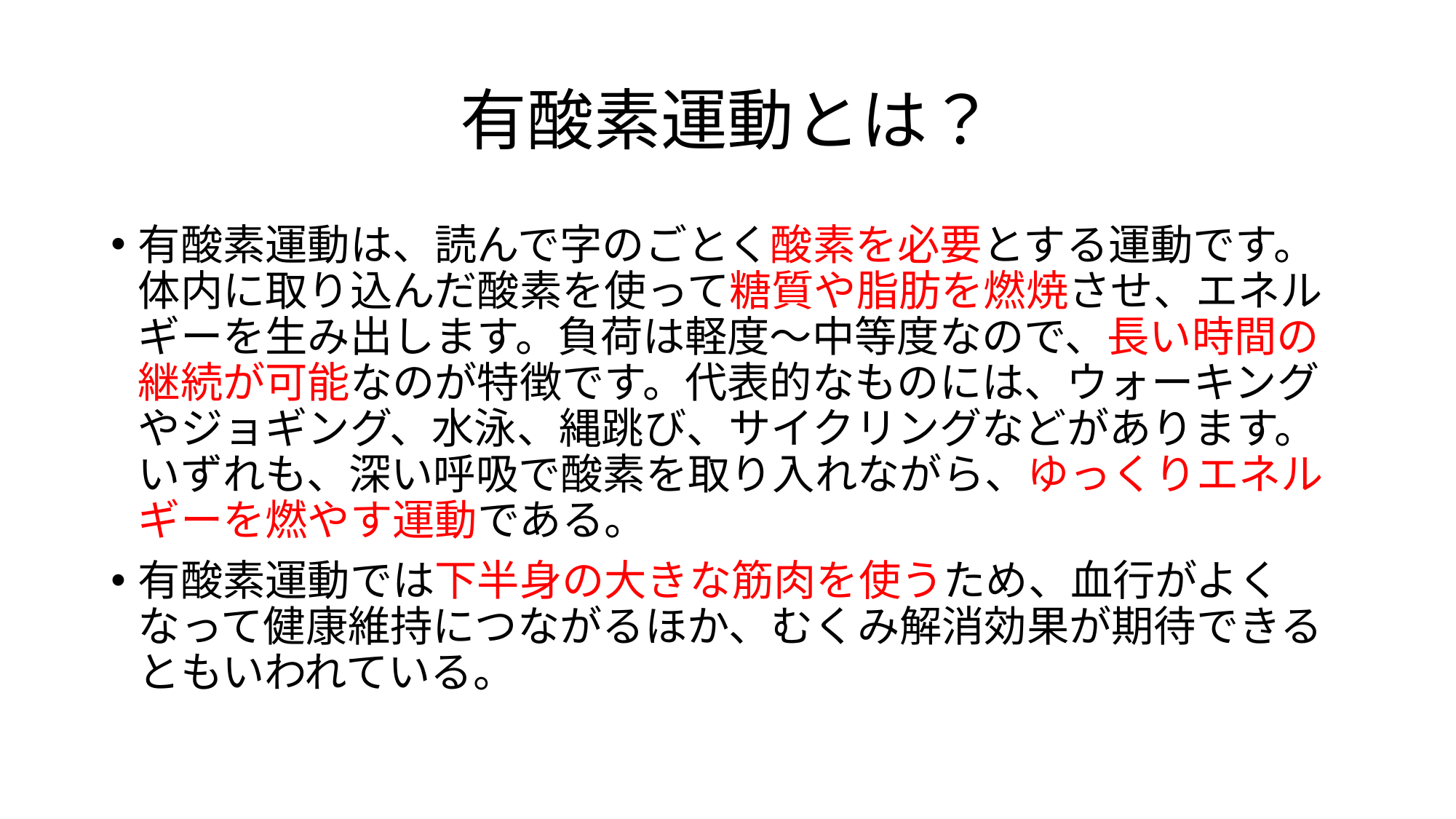

# 有酸素運動とは？
有酸素運動は、読んで字のごとく酸素を必要とする運動です。体内に取り込んだ酸素を使って糖質や脂肪を燃焼させ、エネルギーを生み出します。負荷は軽度～中等度なので、長い時間の継続が可能なのが特徴です。代表的なものには、ウォーキングやジョギング、水泳、縄跳び、サイクリングなどがあります。いずれも、深い呼吸で酸素を取り入れながら、ゆっくりエネルギーを燃やす運動である。
有酸素運動では下半身の大きな筋肉を使うため、血行がよくなって健康維持につながるほか、むくみ解消効果が期待できるともいわれている。